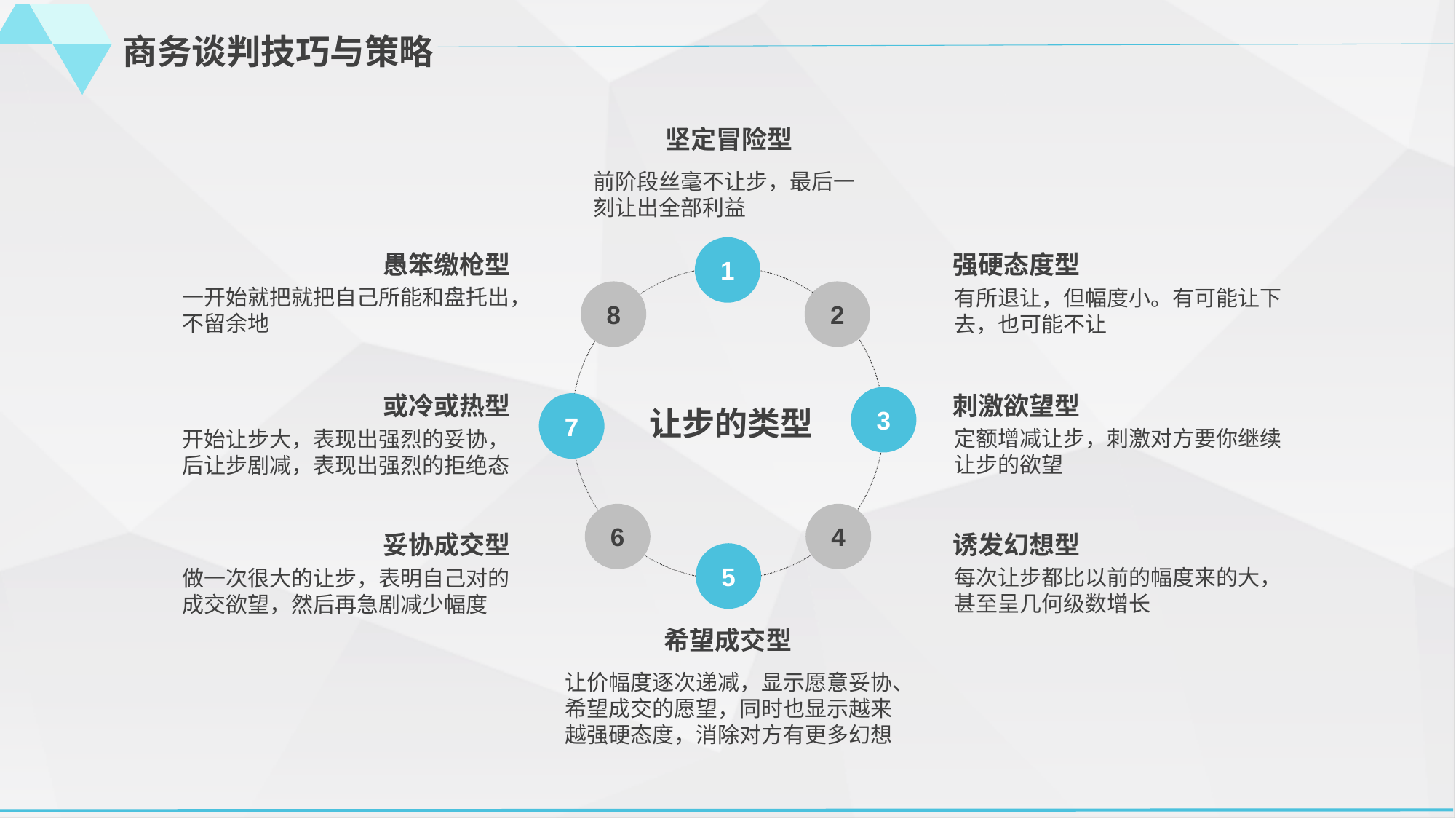

商务谈判技巧与策略

坚定冒险型
前阶段丝毫不让步，最后一刻让出全部利益
1
愚笨缴枪型
强硬态度型

一开始就把就把自己所能和盘托出，不留余地
有所退让，但幅度小。有可能让下去，也可能不让
8
2
或冷或热型
刺激欲望型
3
7
让步的类型
定额增减让步，刺激对方要你继续让步的欲望
开始让步大，表现出强烈的妥协，后让步剧减，表现出强烈的拒绝态
6
4
妥协成交型
诱发幻想型
5
每次让步都比以前的幅度来的大，甚至呈几何级数增长
做一次很大的让步，表明自己对的成交欲望，然后再急剧减少幅度
希望成交型
让价幅度逐次递减，显示愿意妥协、希望成交的愿望，同时也显示越来越强硬态度，消除对方有更多幻想